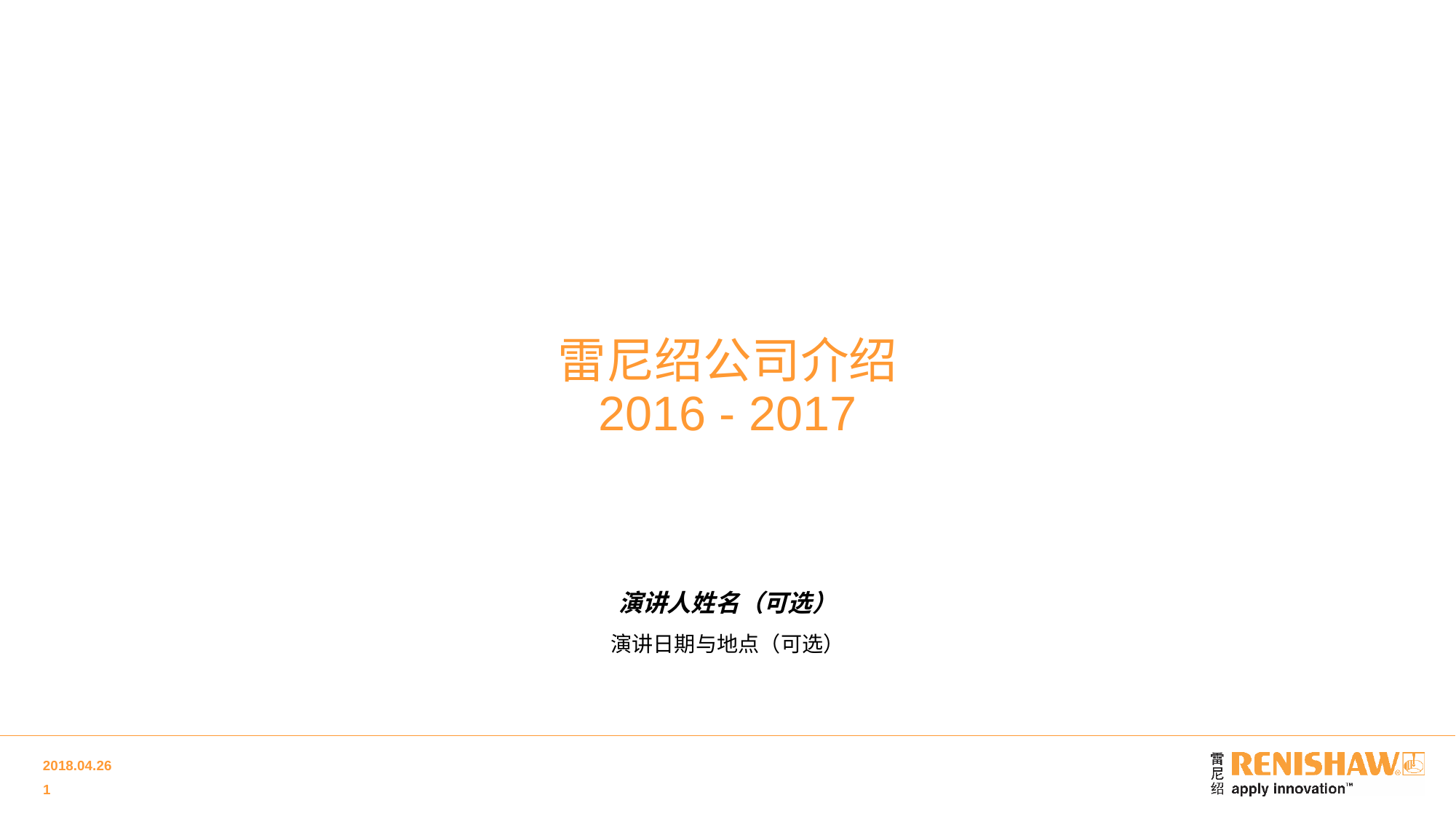

雷尼绍公司介绍
2016 - 2017
演讲人姓名（可选）
演讲日期与地点（可选）
2018.04.26
1